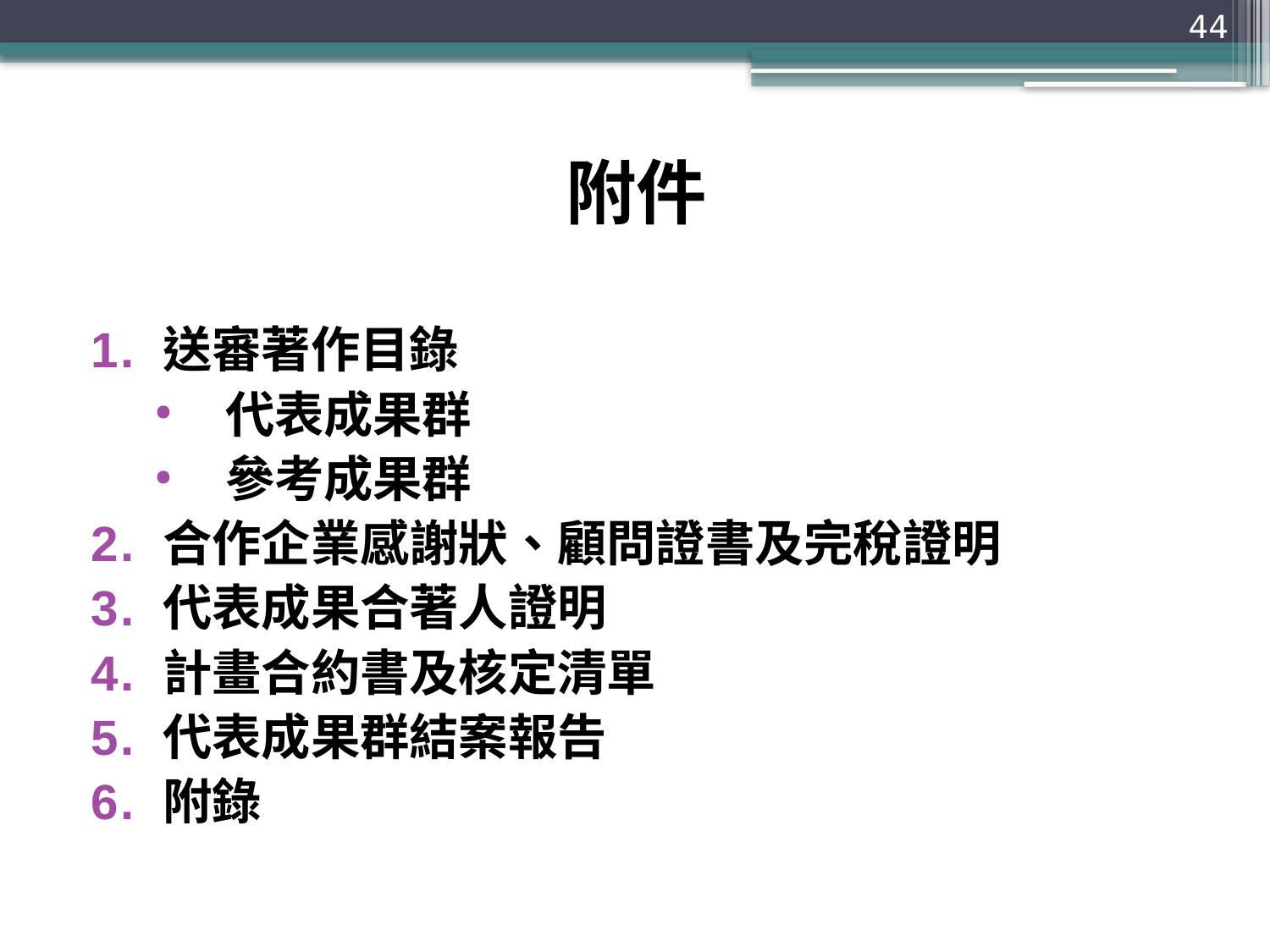

44
# 附件
送審著作目錄
代表成果群
參考成果群
合作企業感謝狀、顧問證書及完稅證明
代表成果合著人證明
計畫合約書及核定清單
代表成果群結案報告
附錄